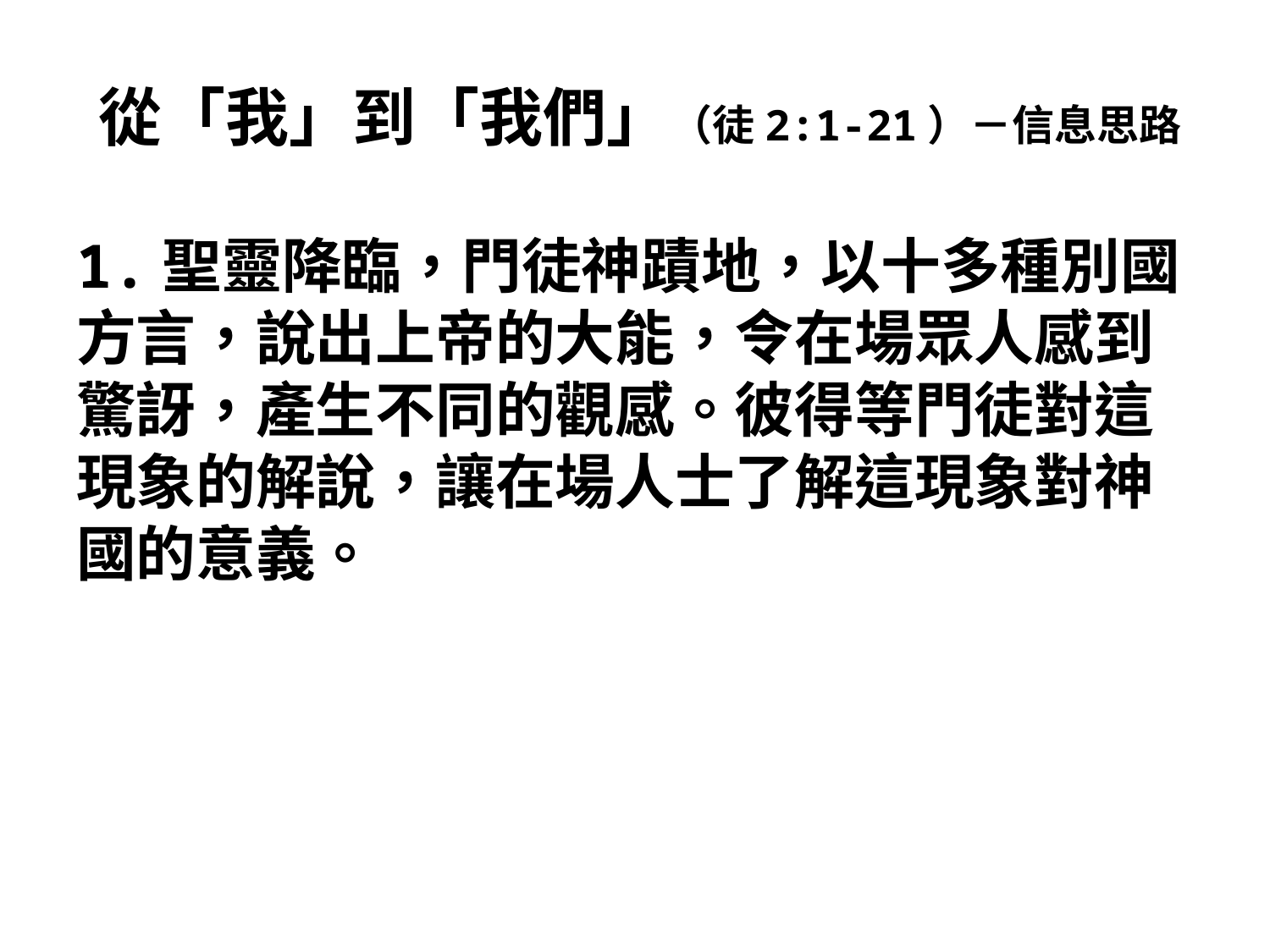

# 從「我」到「我們」（徒2:1-21）－信息思路
1.聖靈降臨，門徒神蹟地，以十多種別國方言，說出上帝的大能，令在場眾人感到驚訝，產生不同的觀感。彼得等門徒對這現象的解說，讓在場人士了解這現象對神國的意義。